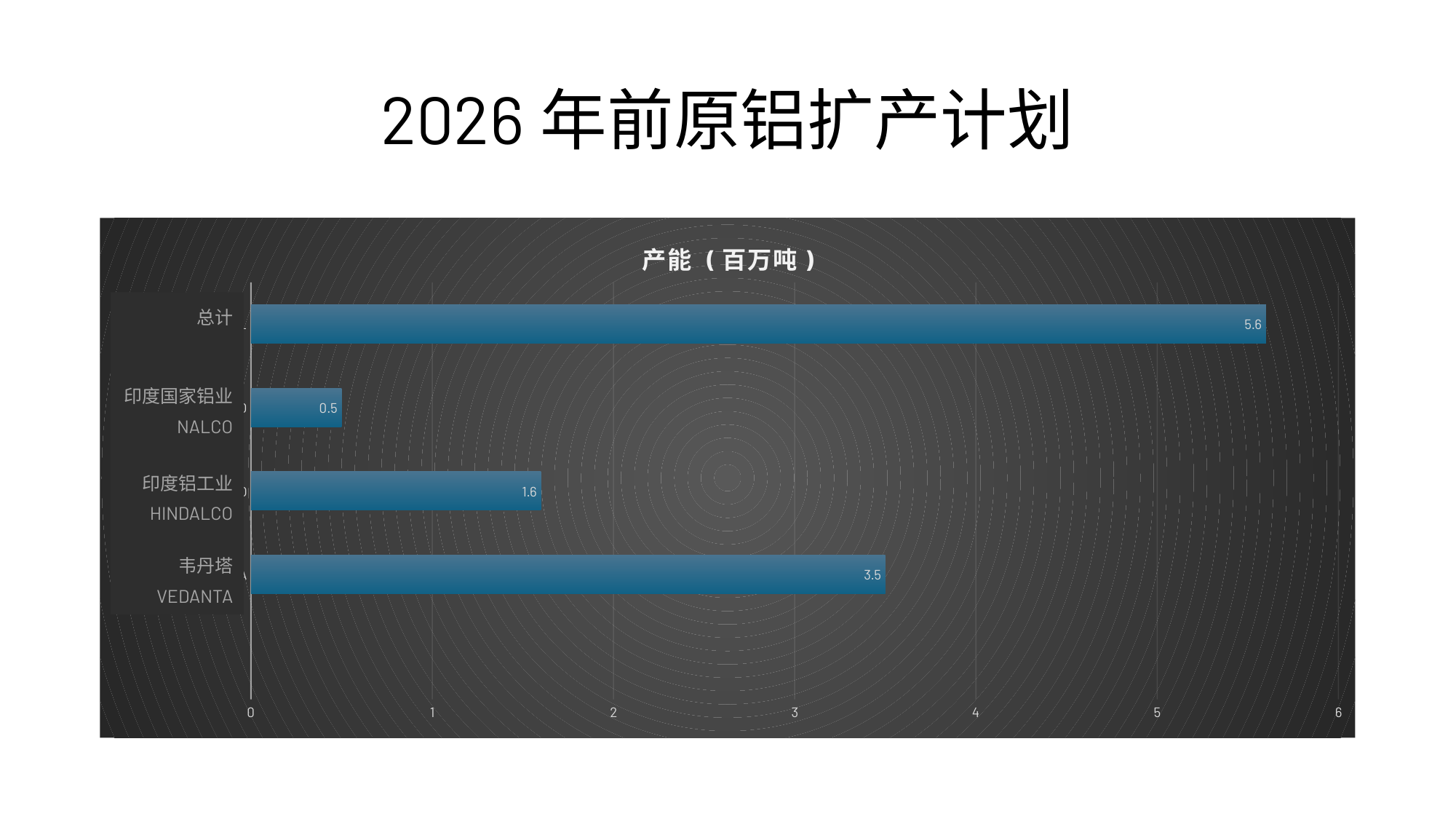

# 2026年前原铝扩产计划

### Chart: 产能 (百万吨)

| Category | Capacity (MTPA) |
|---|---|
|  | None |
| VEDANTA | 3.5 |
| HINDALCO | 1.6 |
| NALCO | 0.5 |
| TOTAL | 5.6 |
总计

印度国家铝业
NALCO

印度铝工业
HINDALCO

韦丹塔
VEDANTA